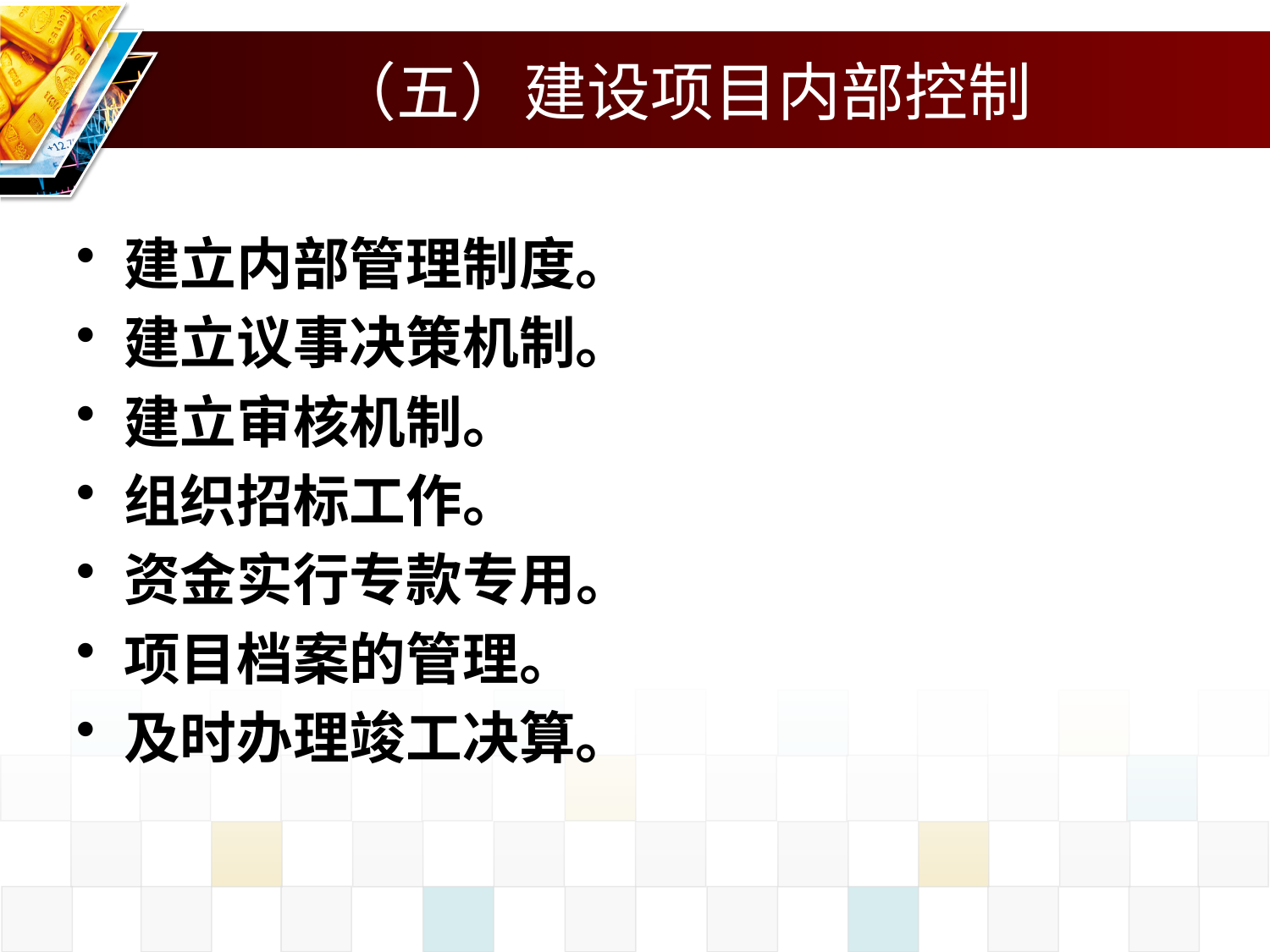

# （五）建设项目内部控制
建立内部管理制度。
建立议事决策机制。
建立审核机制。
组织招标工作。
资金实行专款专用。
项目档案的管理。
及时办理竣工决算。